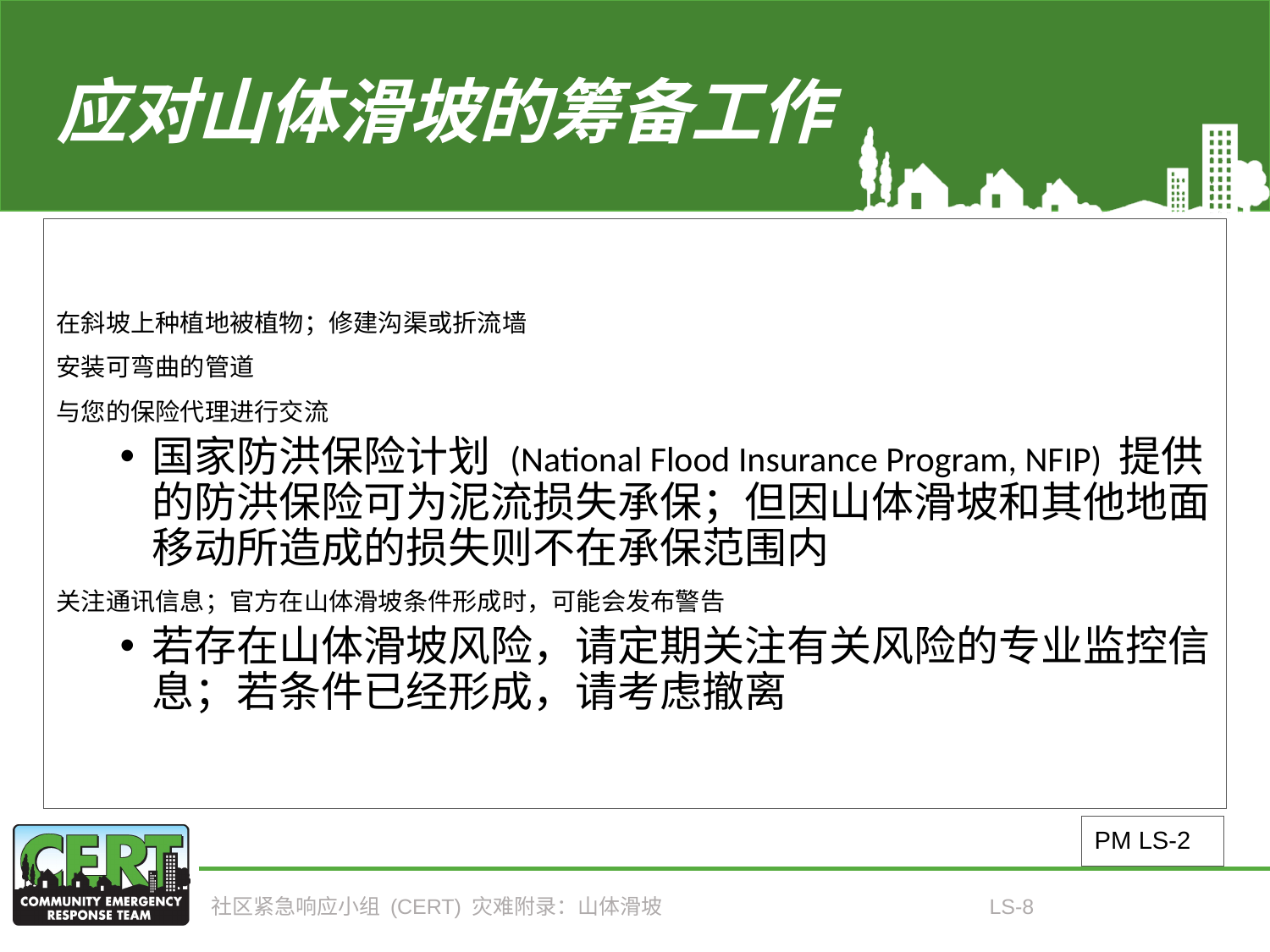

# 应对山体滑坡的筹备工作
在斜坡上种植地被植物；修建沟渠或折流墙
安装可弯曲的管道
与您的保险代理进行交流
国家防洪保险计划 (National Flood Insurance Program, NFIP) 提供的防洪保险可为泥流损失承保；但因山体滑坡和其他地面移动所造成的损失则不在承保范围内
关注通讯信息；官方在山体滑坡条件形成时，可能会发布警告
若存在山体滑坡风险，请定期关注有关风险的专业监控信息；若条件已经形成，请考虑撤离
PM LS-2
社区紧急响应小组 (CERT) 灾难附录：山体滑坡
LS-8